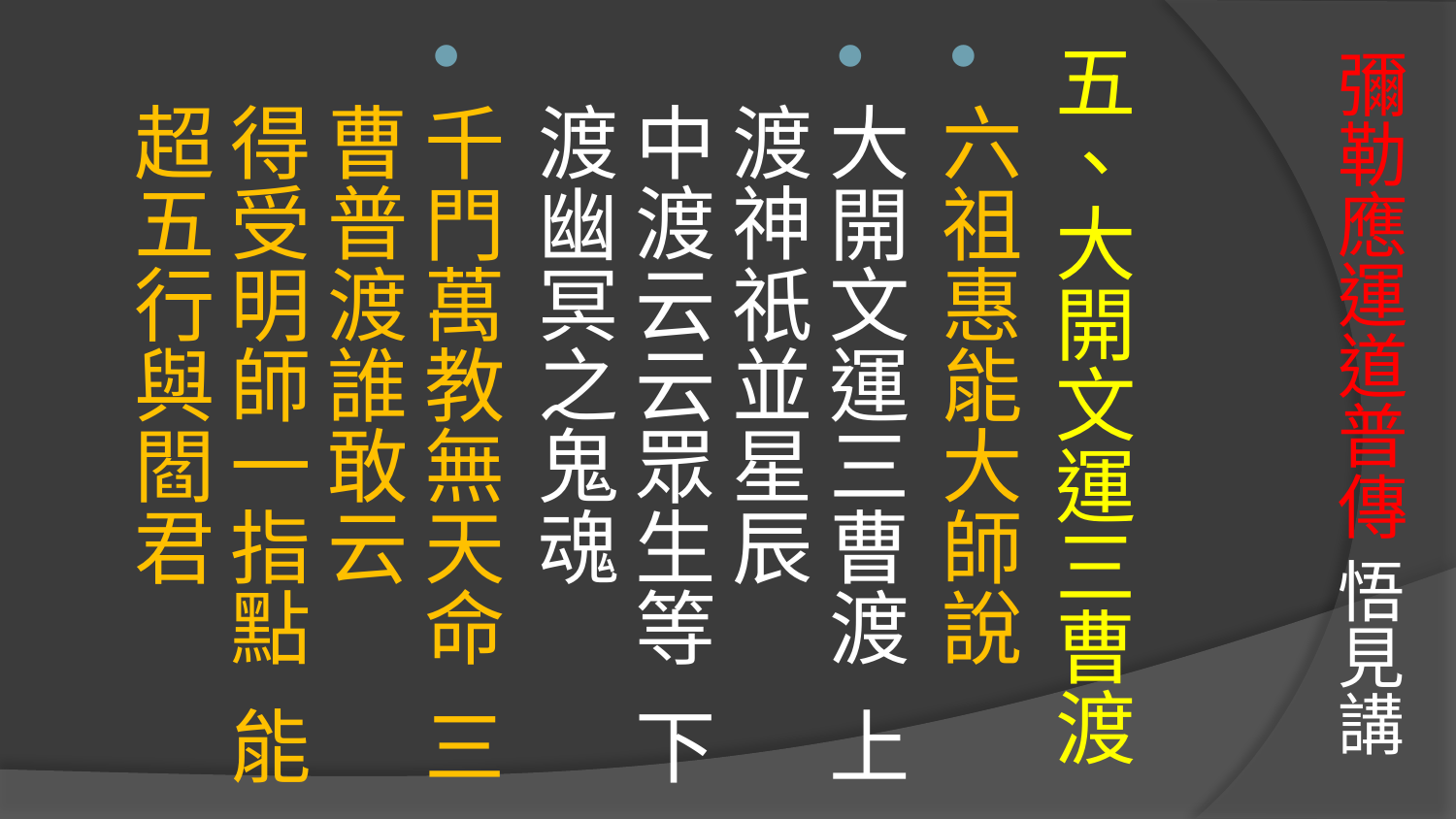

# 彌勒應運道普傳 悟見講
五、大開文運三曹渡
六祖惠能大師說
大開文運三曹渡  上渡神祇並星辰           中渡云云眾生等  下渡幽冥之鬼魂
千門萬教無天命  三曹普渡誰敢云
得受明師一指點  能超五行與閻君